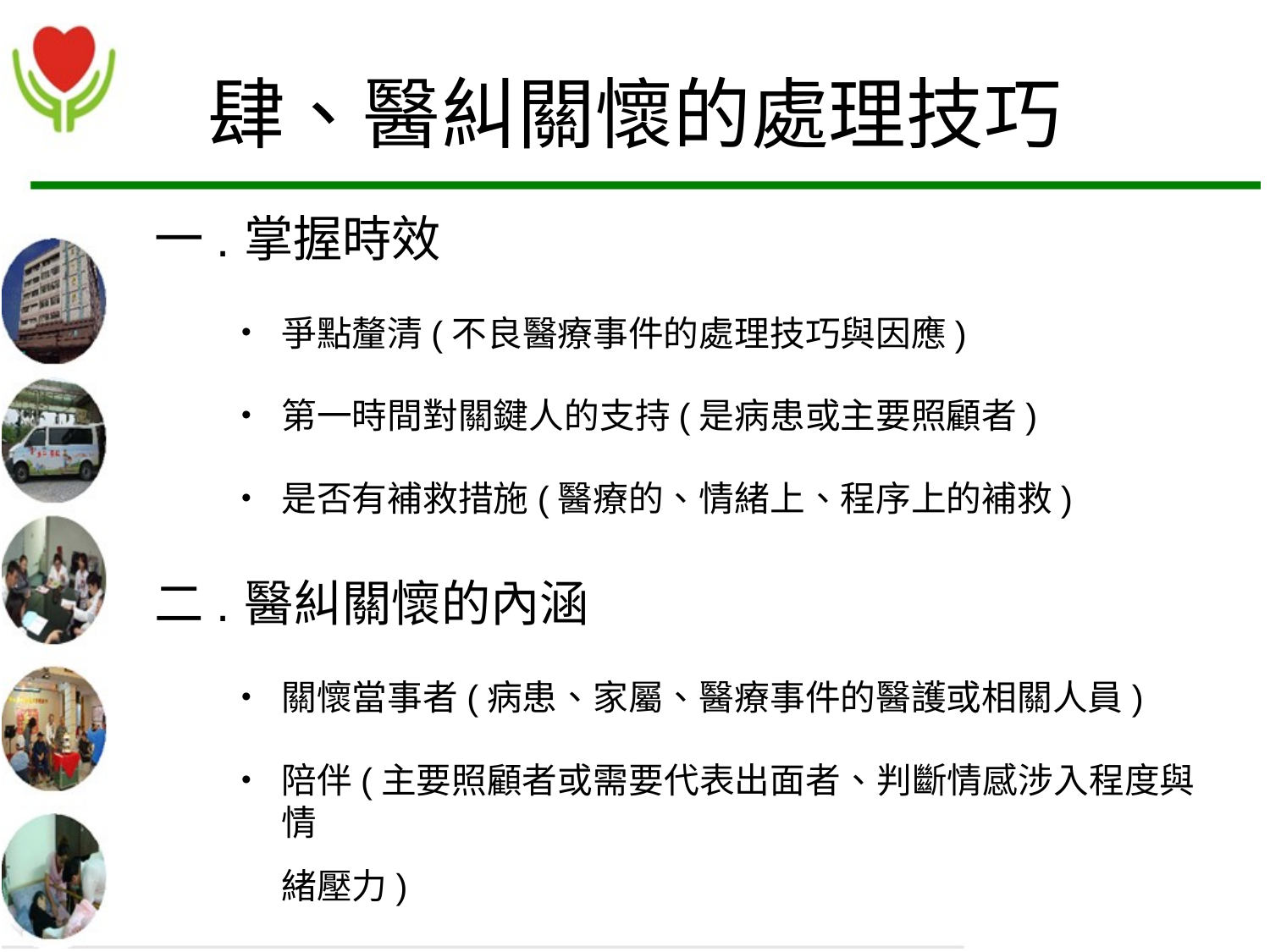

# 肆、醫糾關懷的處理技巧
一.掌握時效
爭點釐清(不良醫療事件的處理技巧與因應)
第一時間對關鍵人的支持(是病患或主要照顧者)
是否有補救措施(醫療的、情緒上、程序上的補救)

二.醫糾關懷的內涵
關懷當事者(病患、家屬、醫療事件的醫護或相關人員)
陪伴(主要照顧者或需要代表出面者、判斷情感涉入程度與情
緒壓力)